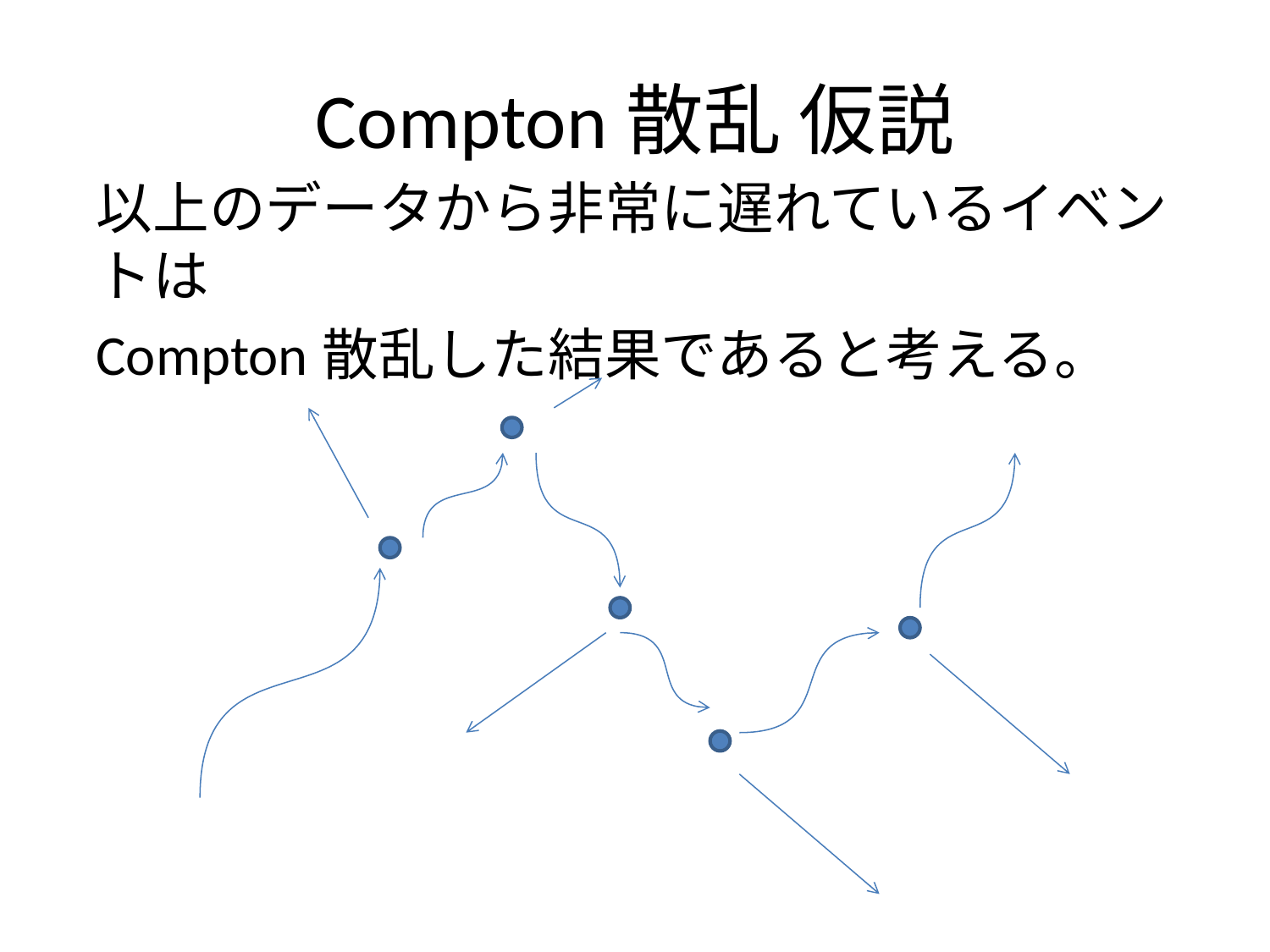

# Compton散乱 仮説
以上のデータから非常に遅れているイベントは
Compton散乱した結果であると考える。